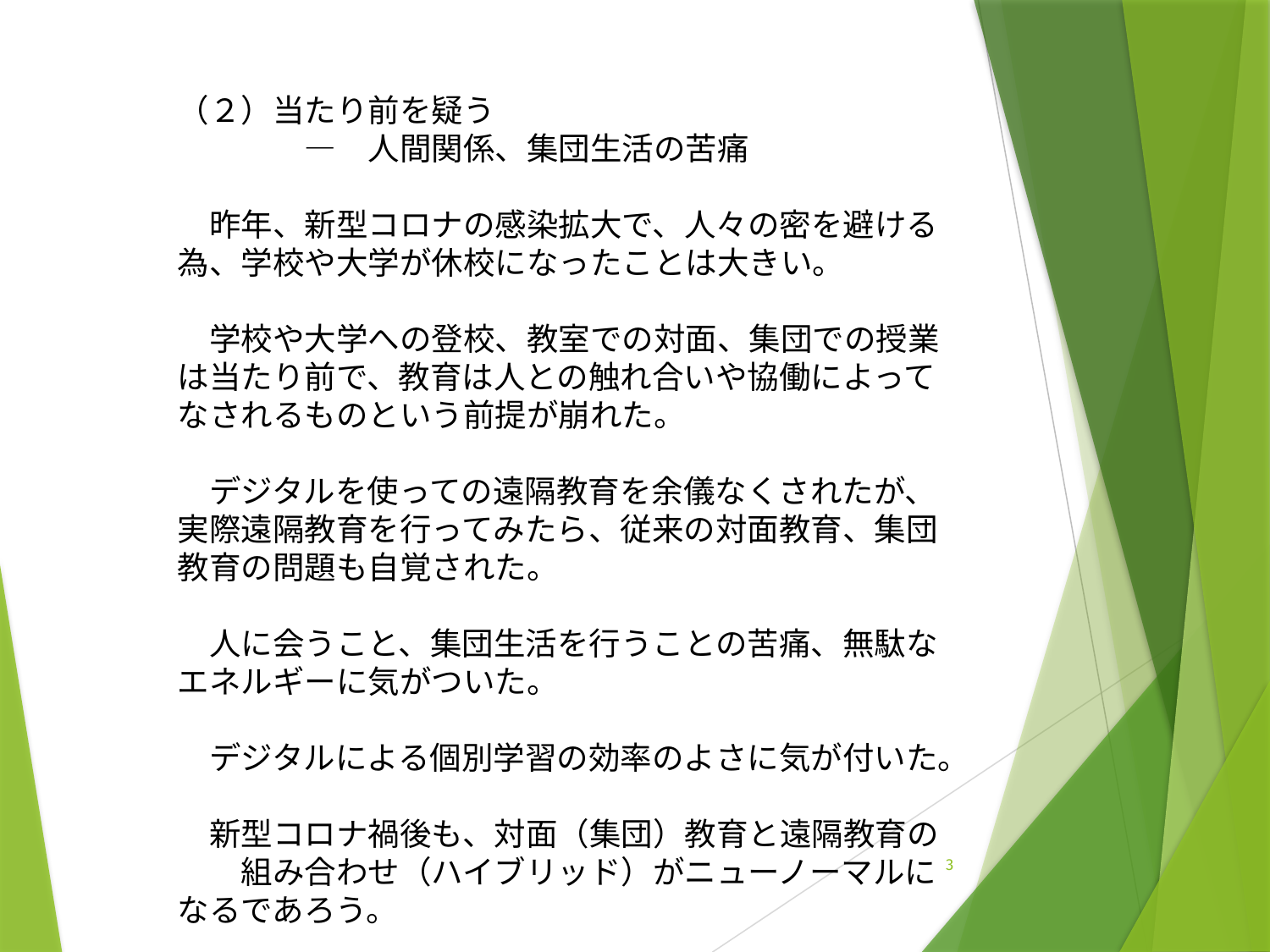

（２）当たり前を疑う
　　　　―　人間関係、集団生活の苦痛

　昨年、新型コロナの感染拡大で、人々の密を避ける為、学校や大学が休校になったことは大きい。

　学校や大学への登校、教室での対面、集団での授業は当たり前で、教育は人との触れ合いや協働によってなされるものという前提が崩れた。

　デジタルを使っての遠隔教育を余儀なくされたが、実際遠隔教育を行ってみたら、従来の対面教育、集団教育の問題も自覚された。

　人に会うこと、集団生活を行うことの苦痛、無駄なエネルギーに気がついた。

　デジタルによる個別学習の効率のよさに気が付いた。

　新型コロナ禍後も、対面（集団）教育と遠隔教育の　　組み合わせ（ハイブリッド）がニューノーマルになるであろう。

3